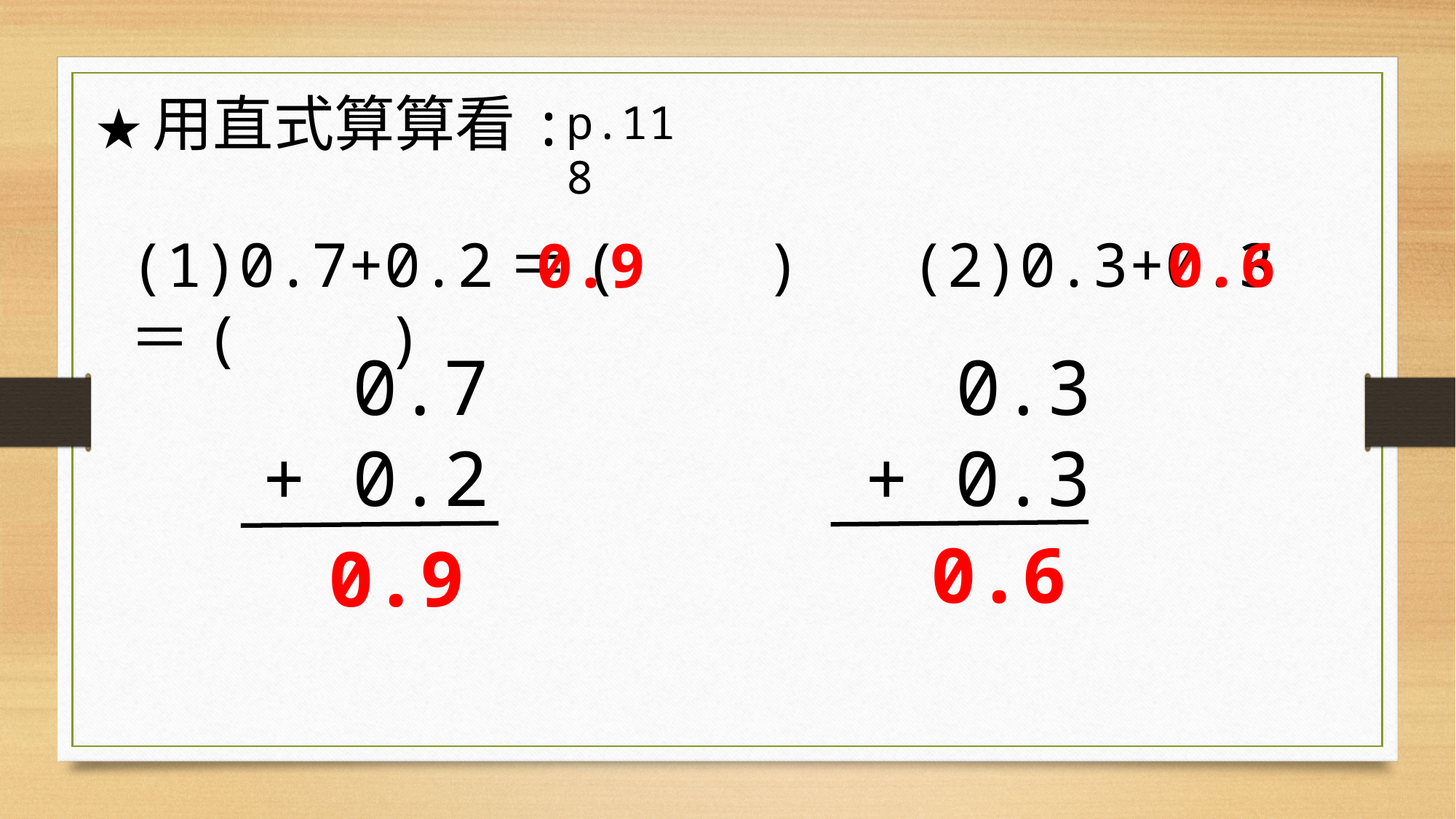

★用直式算算看:
p.118
(1)0.7+0.2＝(    )   (2)0.3+0.3＝(    )
0.6
0.9
   0.7
 + 0.2
   0.3
 + 0.3

0.6

0.9